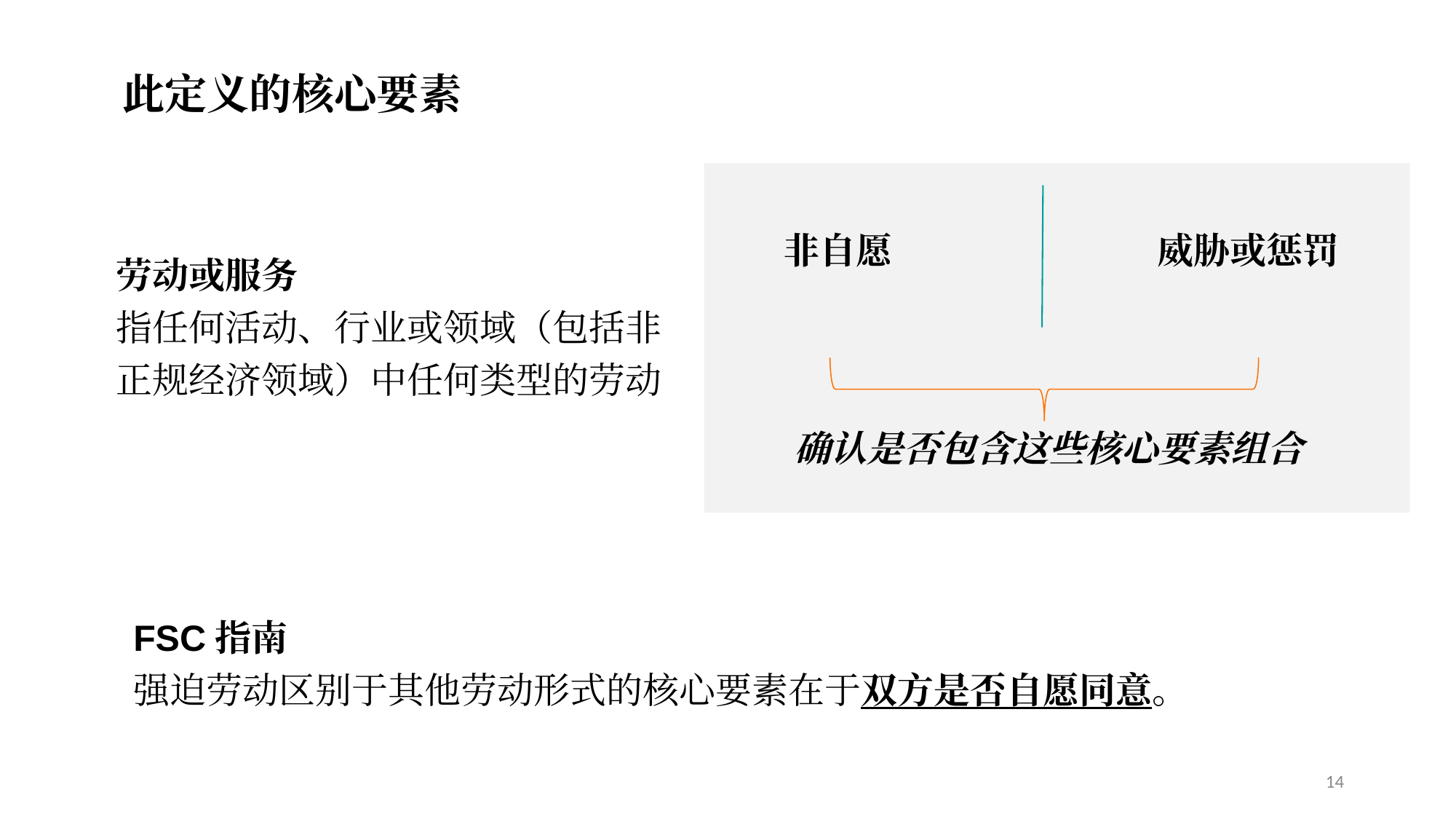

此定义的核心要素

威胁或惩罚
非自愿
劳动或服务
指任何活动、行业或领域（包括非正规经济领域）中任何类型的劳动

确认是否包含这些核心要素组合
FSC指南
强迫劳动区别于其他劳动形式的核心要素在于双方是否自愿同意。
14